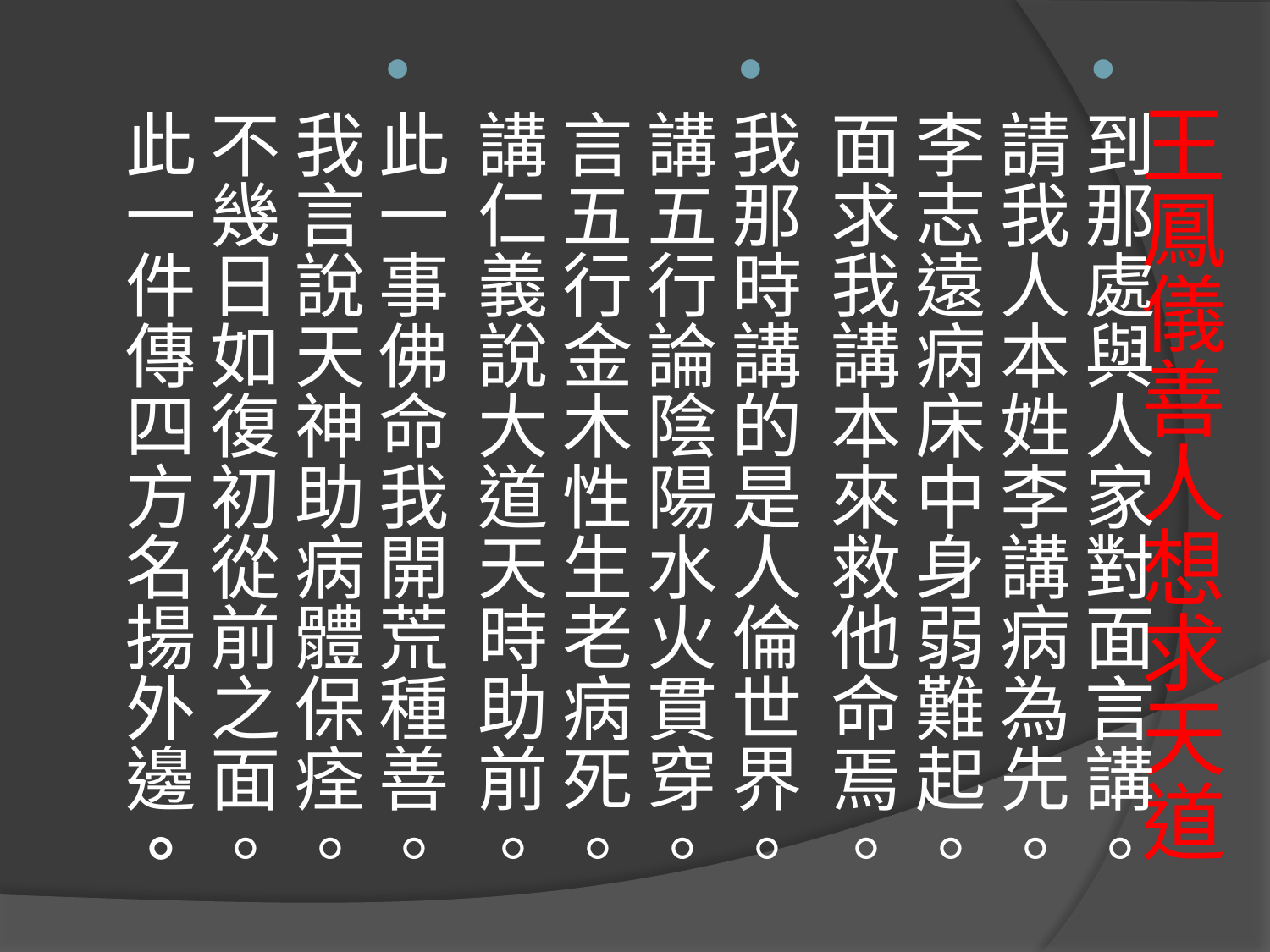

到那處與人家對面言講。
請我人本姓李講病為先。
李志遠病床中身弱難起。
面求我講本來救他命焉。
我那時講的是人倫世界。
講五行論陰陽水火貫穿。
言五行金木性生老病死。
講仁義說大道天時助前。
此一事佛命我開荒種善。
我言說天神助病體保痊。
不幾日如復初從前之面。
此一件傳四方名揚外邊。
# 王鳳儀善人想求天道